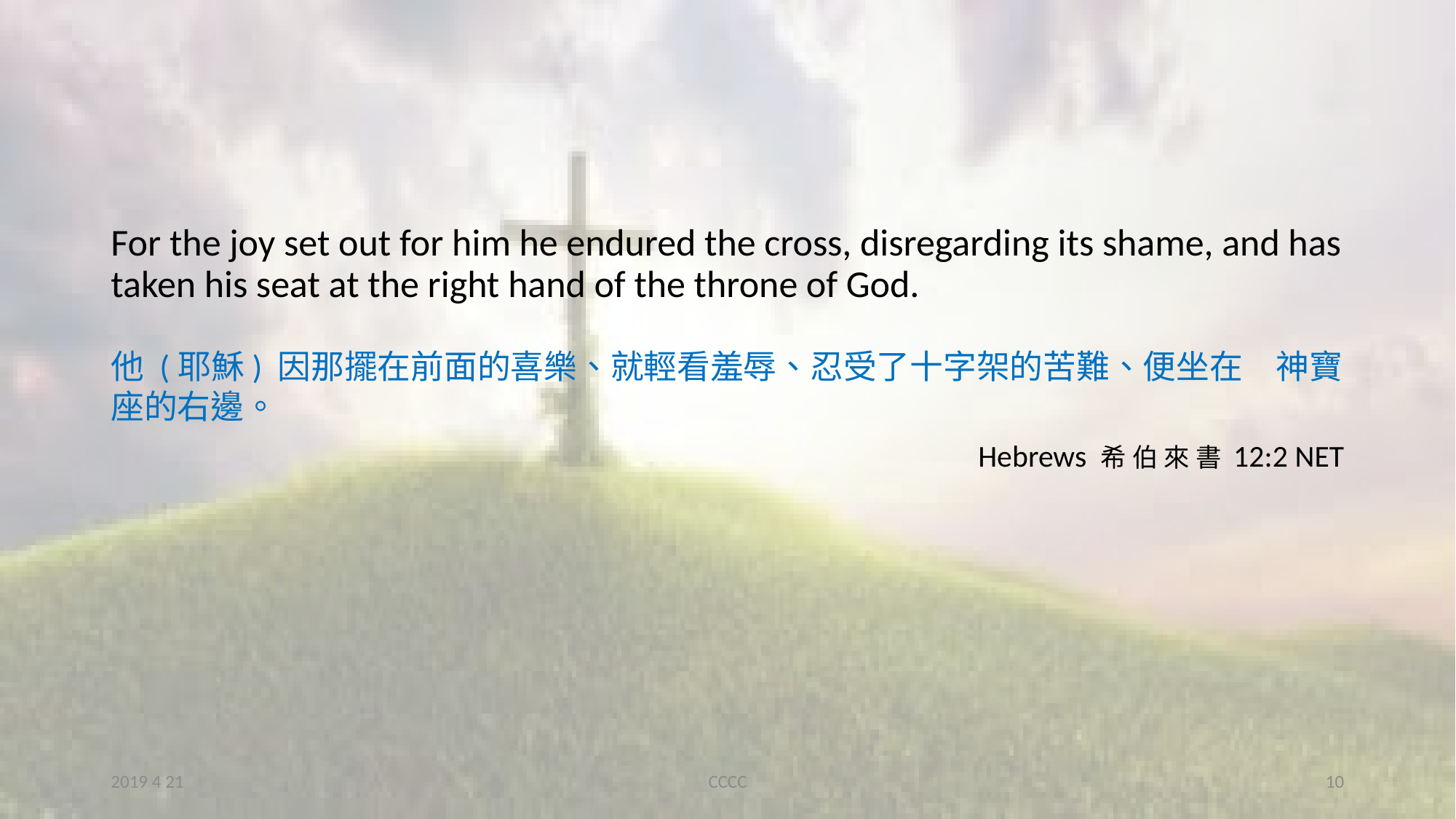

#
For the joy set out for him he endured the cross, disregarding its shame, and has taken his seat at the right hand of the throne of God.

他 (耶穌) 因那擺在前面的喜樂、就輕看羞辱、忍受了十字架的苦難、便坐在　神寶座的右邊。
Hebrews 希 伯 來 書 12:2 NET

2019 4 21
CCCC
10